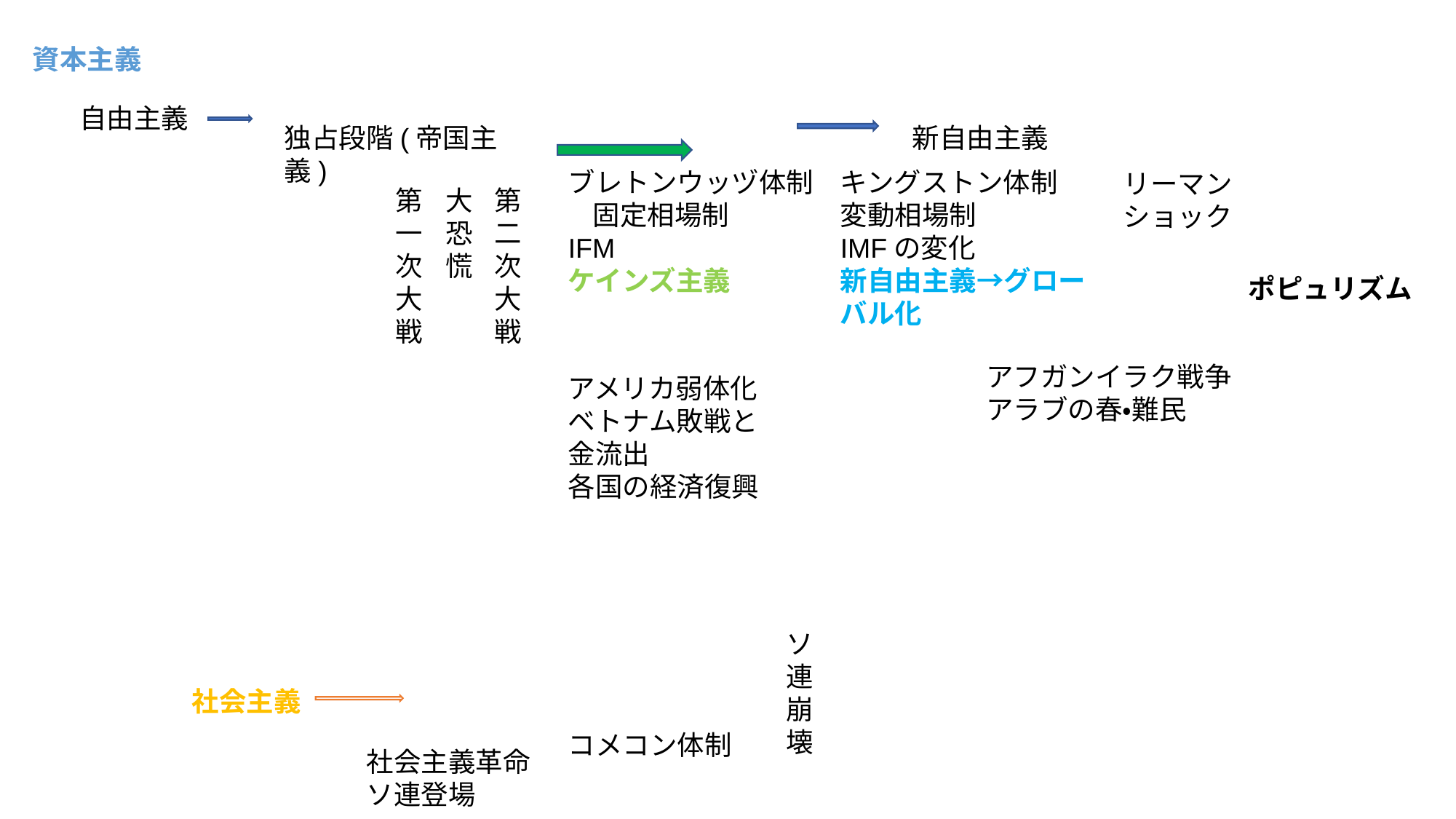

資本主義
自由主義

独占段階(帝国主義)
新自由主義

ブレトンウッヅ体制     固定相場制
IFM
ケインズ主義
キングストン体制
変動相場制
IMFの変化
新自由主義→グローバル化
リーマンショック
第一次大戦
大恐慌
第二次大戦
ポピュリズム
アフガンイラク戦争アラブの春・難民
アメリカ弱体化
ベトナム敗戦と金流出
各国の経済復興
ソ連崩壊
社会主義

コメコン体制
社会主義革命ソ連登場